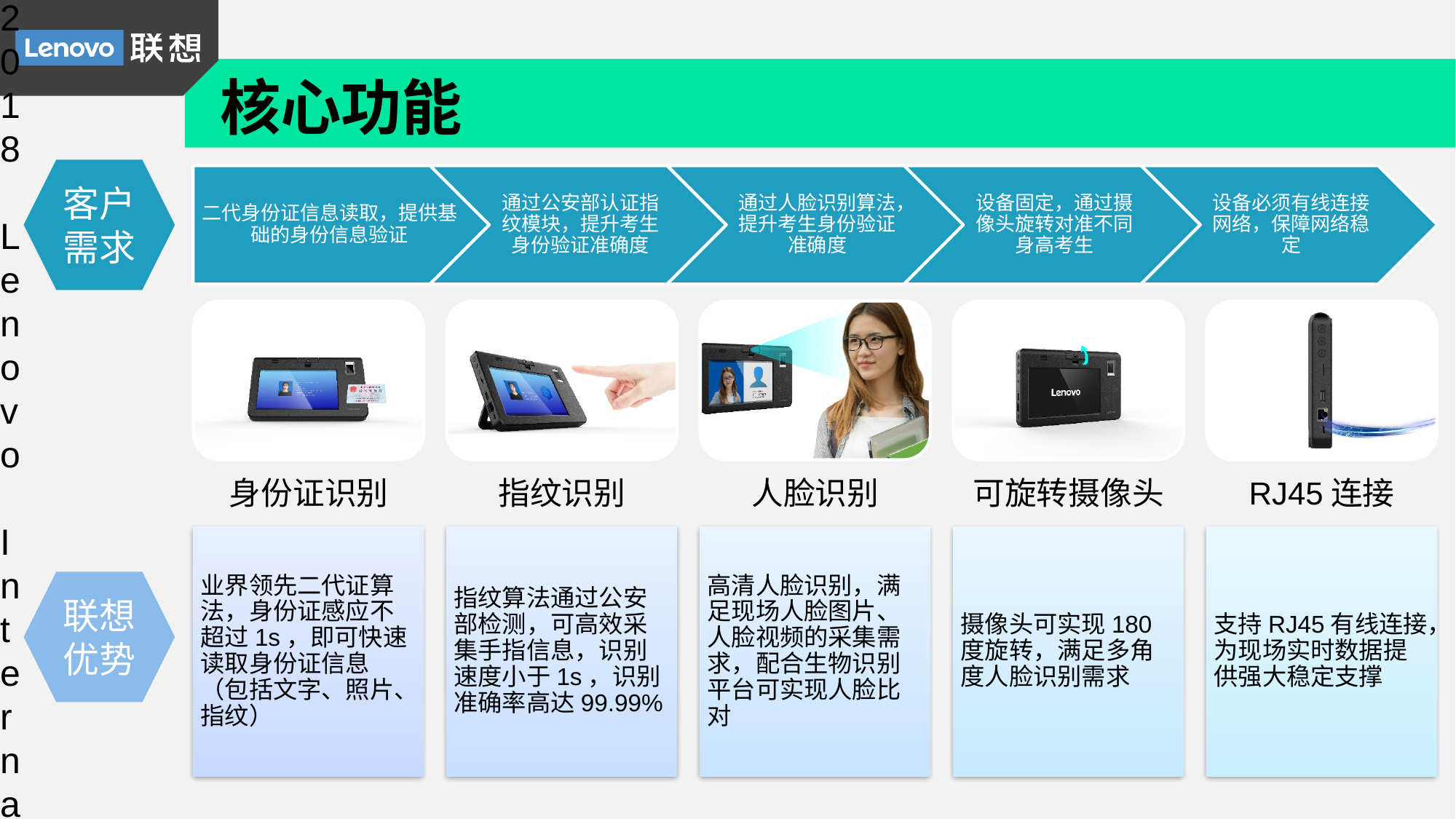

2018 Lenovo Internal. All rights reserved.
核心功能
二代身份证信息读取，提供基础的身份信息验证
通过公安部认证指纹模块，提升考生身份验证准确度
通过人脸识别算法，提升考生身份验证准确度
设备固定，通过摄像头旋转对准不同身高考生
设备必须有线连接网络，保障网络稳定
客户需求
身份证识别
指纹识别
人脸识别
可旋转摄像头
RJ45连接
业界领先二代证算法，身份证感应不超过1s，即可快速读取身份证信息（包括文字、照片、指纹）
指纹算法通过公安部检测，可高效采集手指信息，识别速度小于1s，识别准确率高达99.99%
高清人脸识别，满足现场人脸图片、人脸视频的采集需求，配合生物识别平台可实现人脸比对
摄像头可实现180度旋转，满足多角度人脸识别需求
支持RJ45有线连接，为现场实时数据提供强大稳定支撑
联想优势